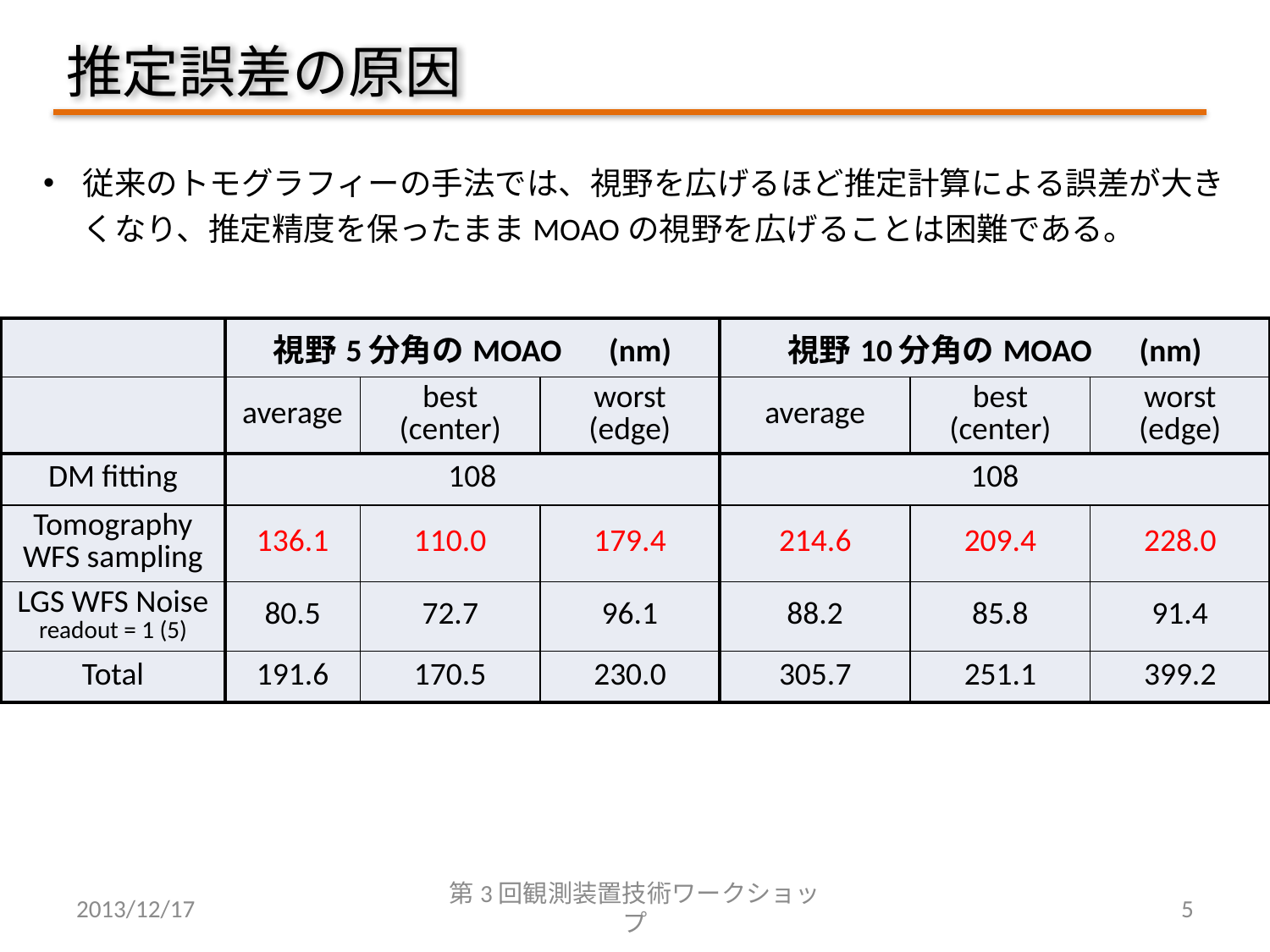

# 推定誤差の原因
従来のトモグラフィーの手法では、視野を広げるほど推定計算による誤差が大きくなり、推定精度を保ったままMOAOの視野を広げることは困難である。
|  | 視野5分角のMOAO　(nm) |  |  | 視野10分角のMOAO　(nm) |  |  |
| --- | --- | --- | --- | --- | --- | --- |
|  | average | best (center) | worst (edge) | average | best (center) | worst (edge) |
| DM fitting | 108 |  |  | 108 |  |  |
| Tomography WFS sampling | 136.1 | 110.0 | 179.4 | 214.6 | 209.4 | 228.0 |
| LGS WFS Noise readout = 1 (5) | 80.5 | 72.7 | 96.1 | 88.2 | 85.8 | 91.4 |
| Total | 191.6 | 170.5 | 230.0 | 305.7 | 251.1 | 399.2 |
2013/12/17
第3回観測装置技術ワークショップ
5